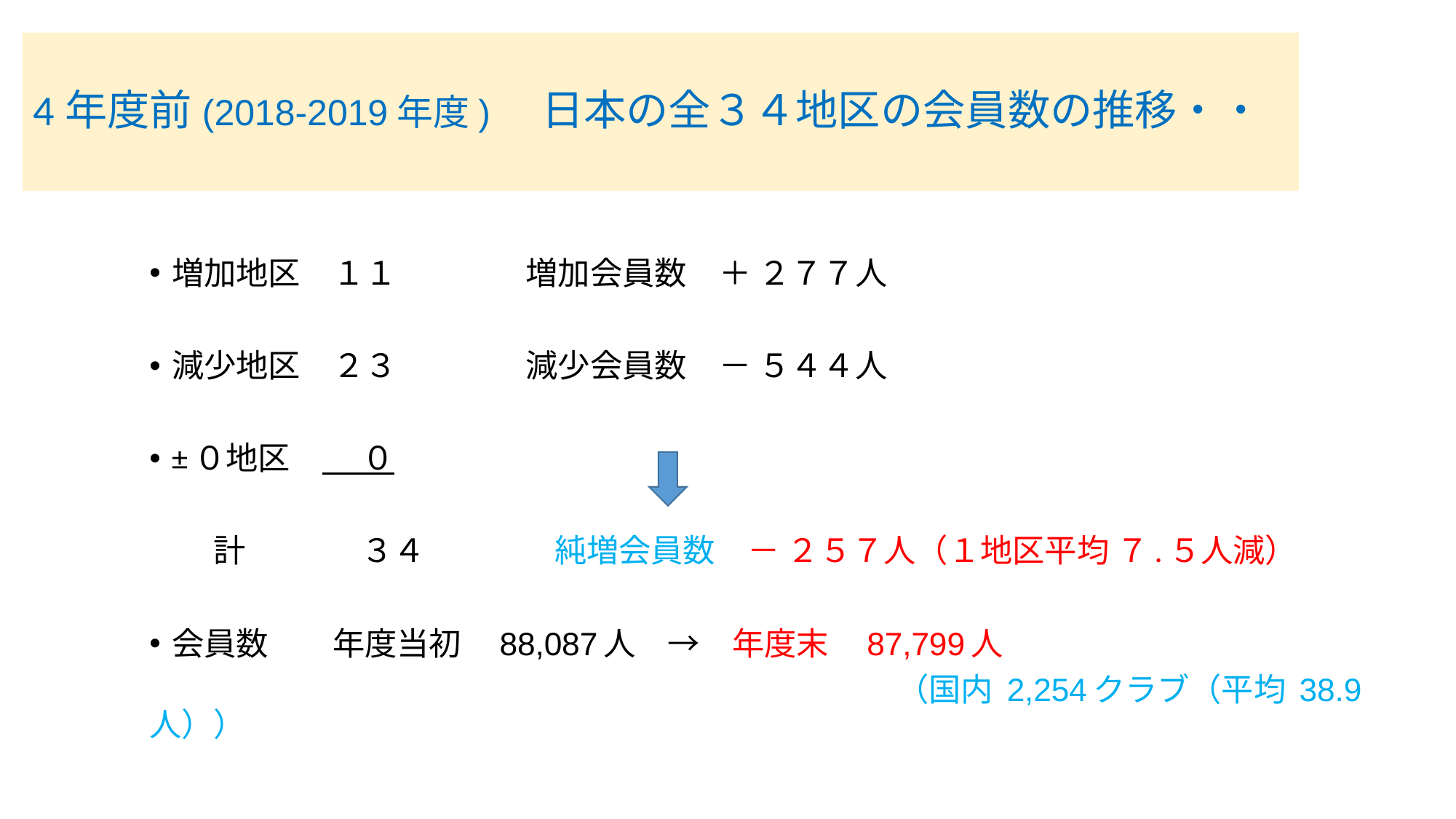

# 4年度前(2018-2019年度)　日本の全３４地区の会員数の推移・・
増加地区　１１　　　　増加会員数　＋ ２７７人

減少地区　２３　　　　減少会員数　－ ５４４人

±０地区　　 ０

　　計　　       ３４　　　　純増会員数　－ ２５７人（１地区平均 ７.５人減）

会員数　　年度当初　88,087人　→　年度末　87,799人
　　　　　　　　　　　　　　　　　　　　　　 　（国内 2,254クラブ（平均 38.9人））